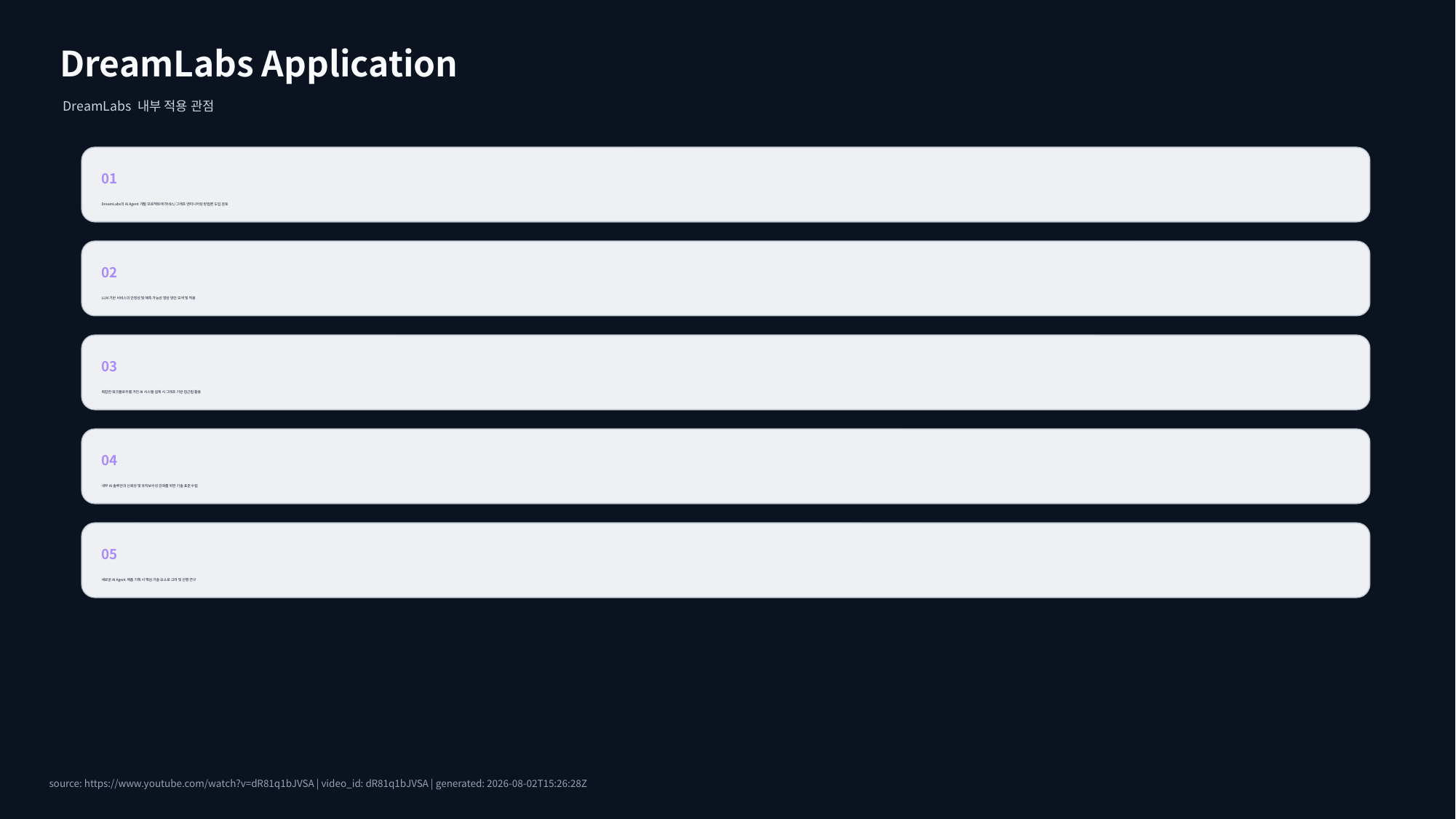

DreamLabs Application
DreamLabs 내부 적용 관점

01
DreamLabs의 AI Agent 개발 프로젝트에 하네스/그래프 엔지니어링 방법론 도입 검토

02
LLM 기반 서비스의 안정성 및 예측 가능성 향상 방안 모색 및 적용

03
복잡한 워크플로우를 가진 AI 시스템 설계 시 그래프 기반 접근법 활용

04
내부 AI 솔루션의 신뢰성 및 유지보수성 강화를 위한 기술 표준 수립

05
새로운 AI Agent 제품 기획 시 핵심 기술 요소로 고려 및 선행 연구
source: https://www.youtube.com/watch?v=dR81q1bJVSA | video_id: dR81q1bJVSA | generated: 2026-08-02T15:26:28Z